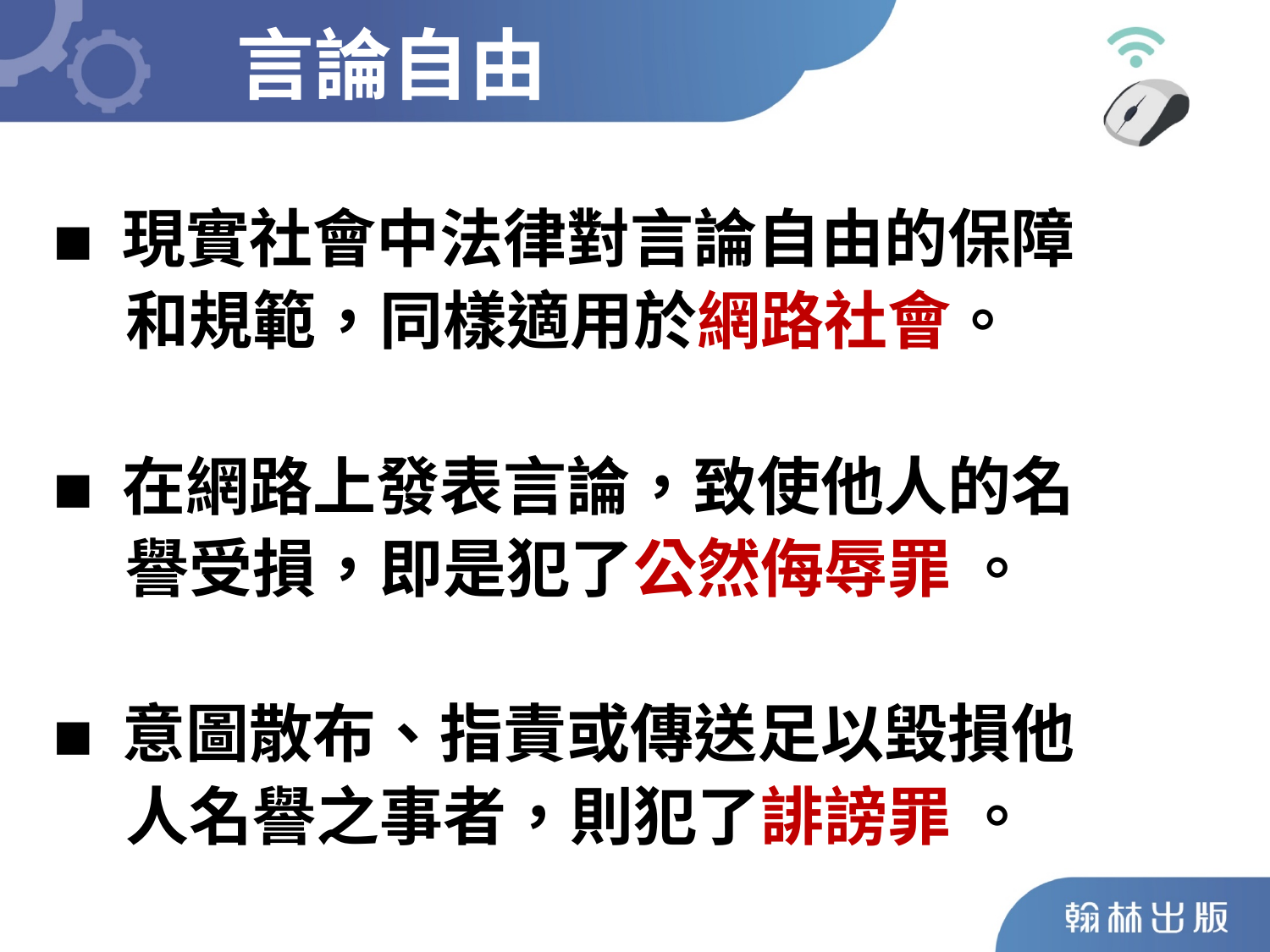

言論自由
◼︎ 現實社會中法律對言論自由的保障
    和規範，同樣適用於網路社會。

◼︎ 在網路上發表言論，致使他人的名
    譽受損，即是犯了公然侮辱罪 。

◼︎ 意圖散布、指責或傳送足以毀損他
    人名譽之事者，則犯了誹謗罪 。